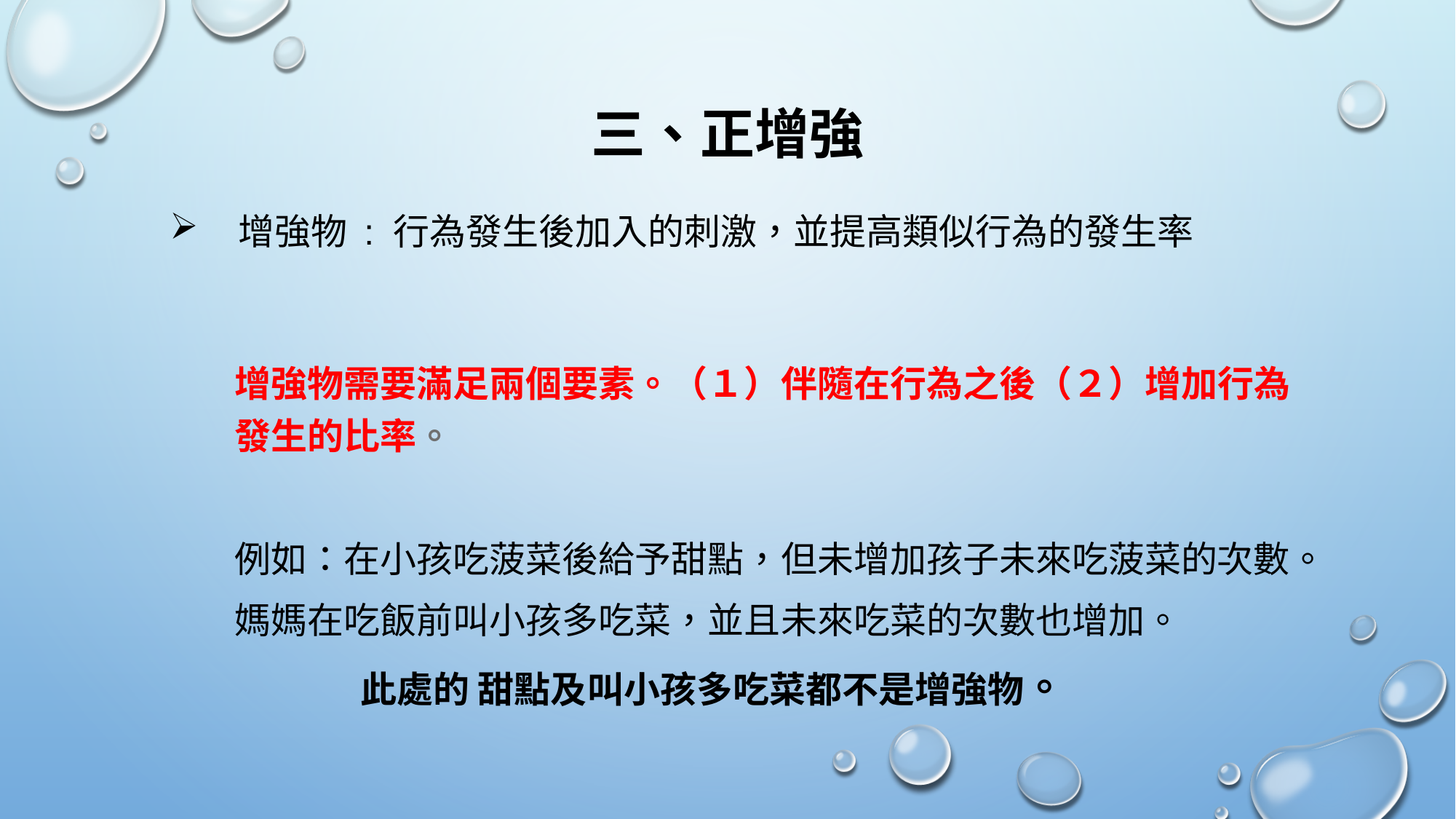

# 三、正增強
增強物 : 行為發生後加入的刺激，並提高類似行為的發生率
增強物需要滿足兩個要素。（１）伴隨在行為之後（２）增加行為發生的比率。

例如：在小孩吃菠菜後給予甜點，但未增加孩子未來吃菠菜的次數。
媽媽在吃飯前叫小孩多吃菜，並且未來吃菜的次數也增加。
            此處的 甜點及叫小孩多吃菜都不是增強物。